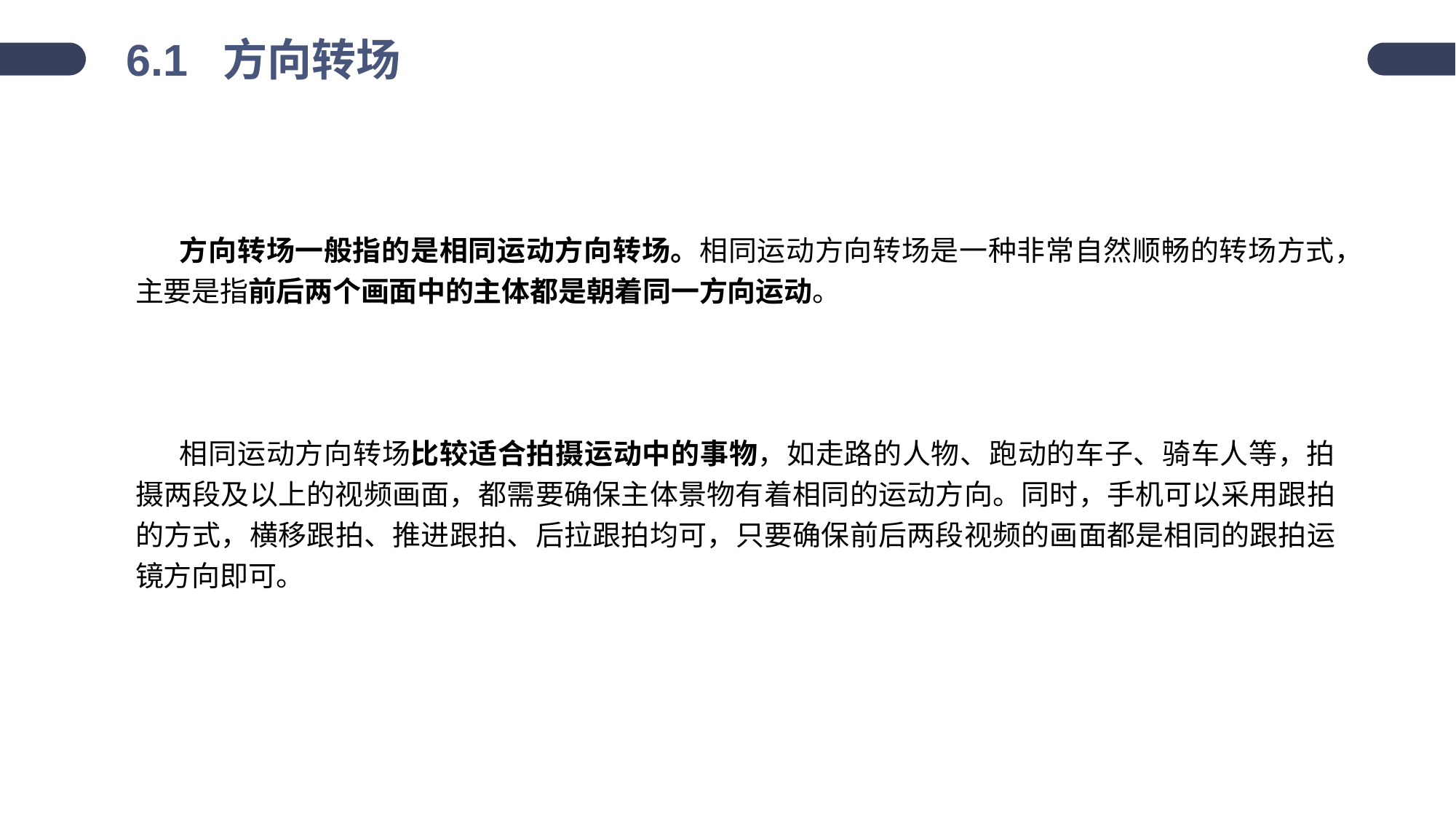

6.1  方向转场

方向转场一般指的是相同运动方向转场。相同运动方向转场是一种非常自然顺畅的转场方式，主要是指前后两个画面中的主体都是朝着同一方向运动。

相同运动方向转场比较适合拍摄运动中的事物，如走路的人物、跑动的车子、骑车人等，拍摄两段及以上的视频画面，都需要确保主体景物有着相同的运动方向。同时，手机可以采用跟拍的方式，横移跟拍、推进跟拍、后拉跟拍均可，只要确保前后两段视频的画面都是相同的跟拍运镜方向即可。